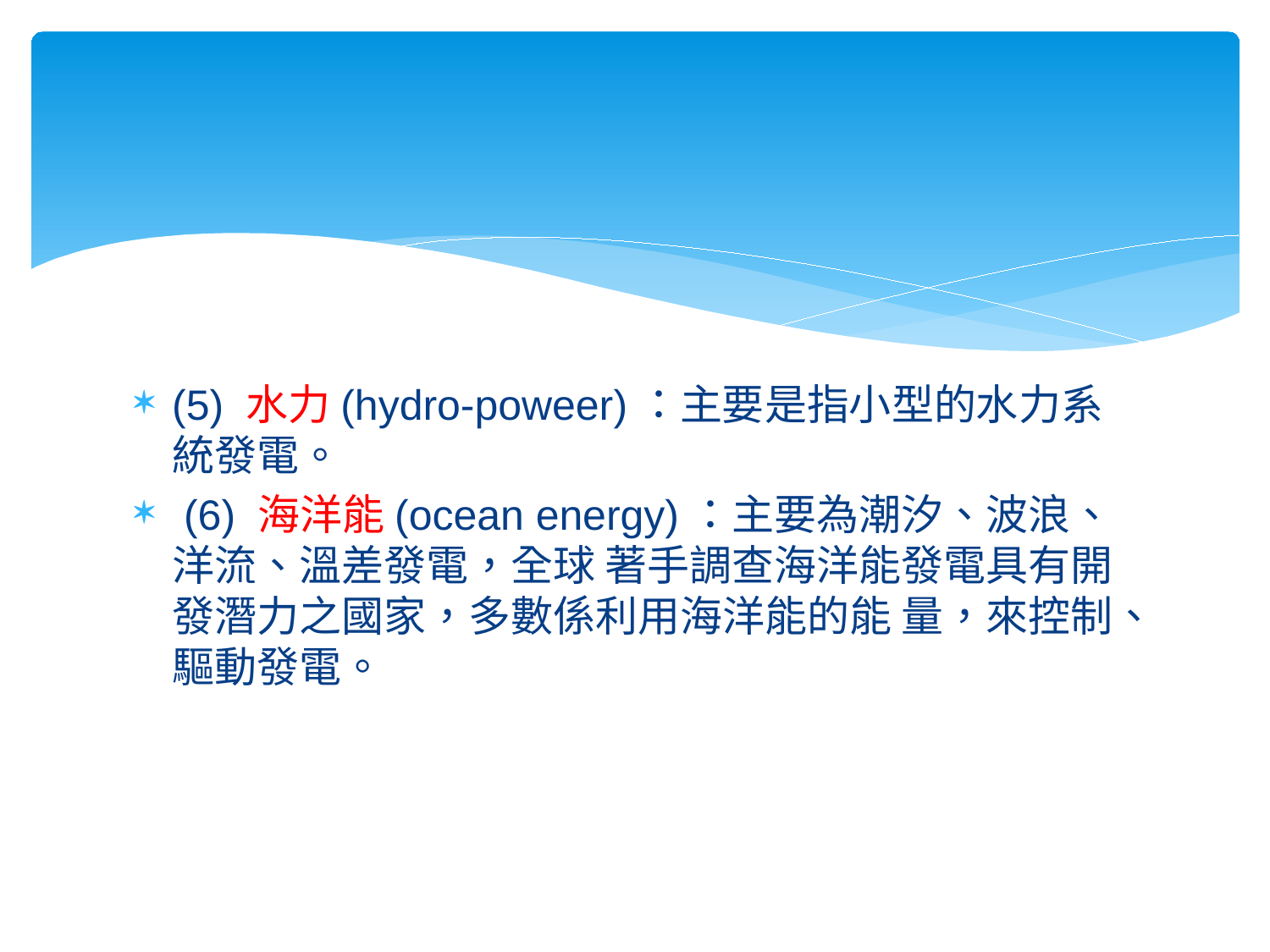

#
(5) 水力(hydro-poweer)：主要是指小型的水力系統發電。
 (6) 海洋能(ocean energy)：主要為潮汐、波浪、洋流、溫差發電，全球 著手調查海洋能發電具有開發潛力之國家，多數係利用海洋能的能 量，來控制、驅動發電。